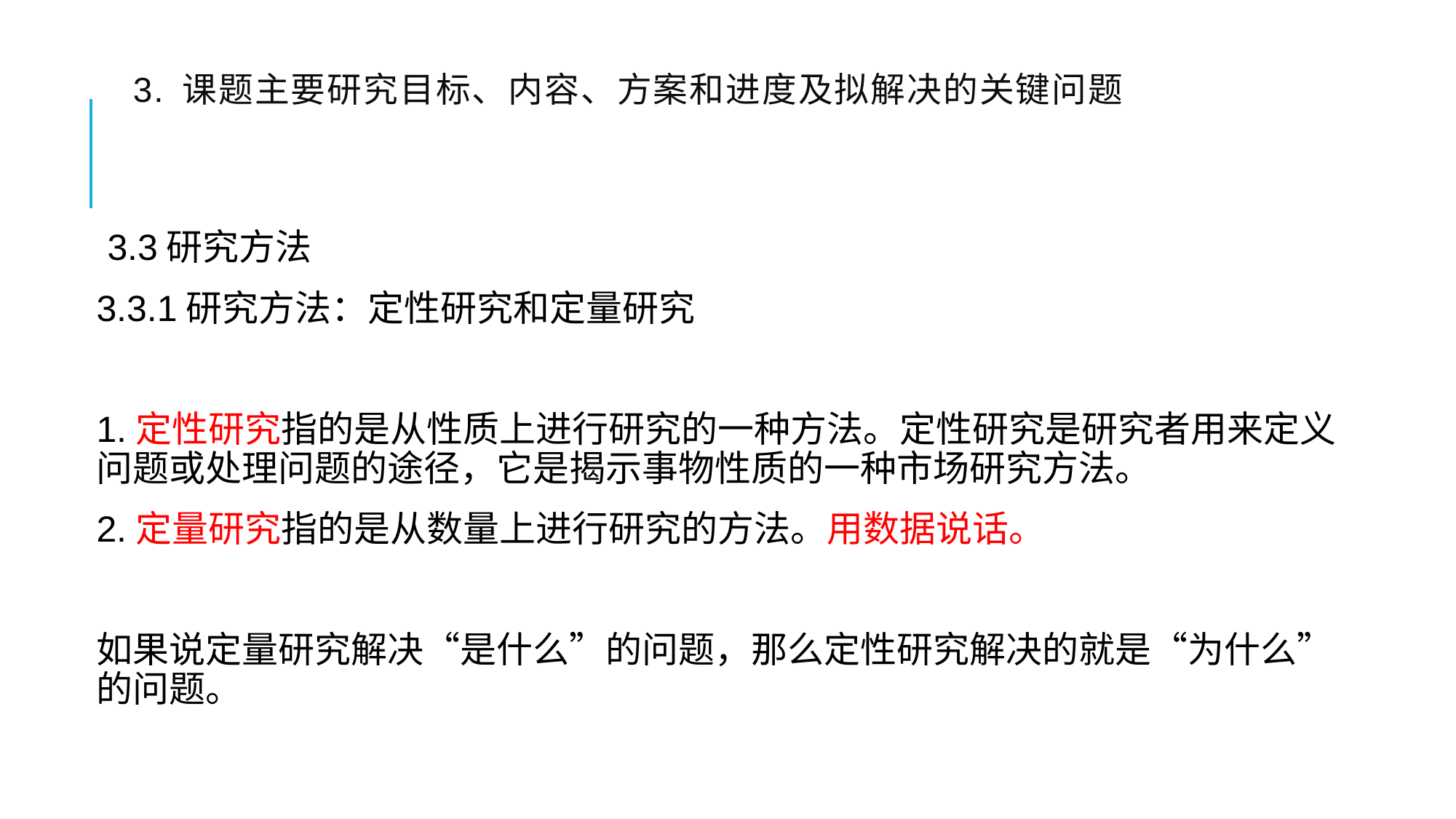

# 3. 课题主要研究目标、内容、方案和进度及拟解决的关键问题
3.3研究方法
3.3.1研究方法：定性研究和定量研究

1.定性研究指的是从性质上进行研究的一种方法。定性研究是研究者用来定义问题或处理问题的途径，它是揭示事物性质的一种市场研究方法。
2.定量研究指的是从数量上进行研究的方法。用数据说话。

如果说定量研究解决“是什么”的问题，那么定性研究解决的就是“为什么”的问题。